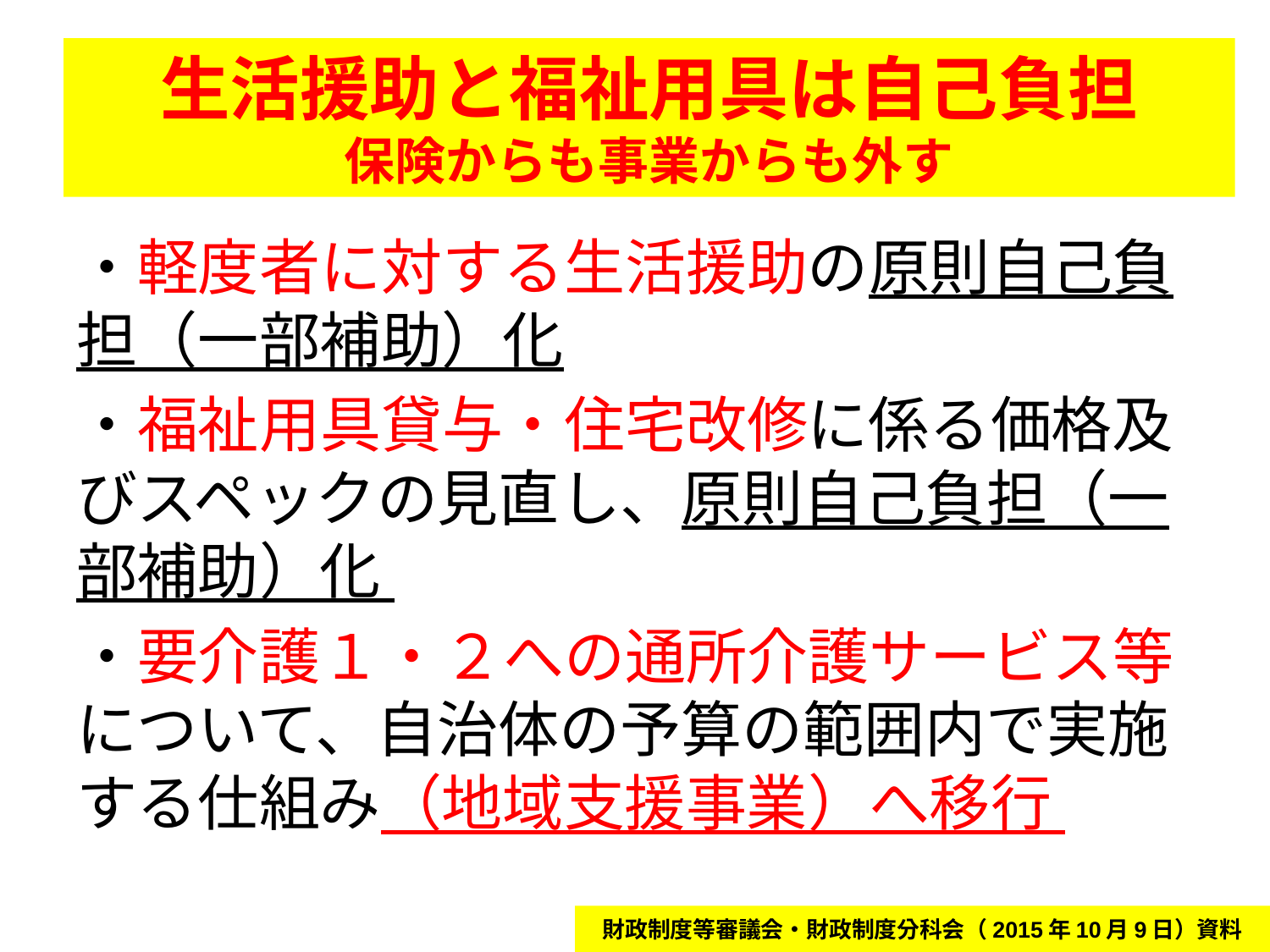

# 生活援助と福祉用具は自己負担 保険からも事業からも外す
・軽度者に対する生活援助の原則自己負担（一部補助）化
・福祉用具貸与・住宅改修に係る価格及びスペックの見直し、原則自己負担（一部補助）化
・要介護１・２への通所介護サービス等について、自治体の予算の範囲内で実施する仕組み（地域支援事業）へ移行
財政制度等審議会・財政制度分科会（2015年10月9日）資料